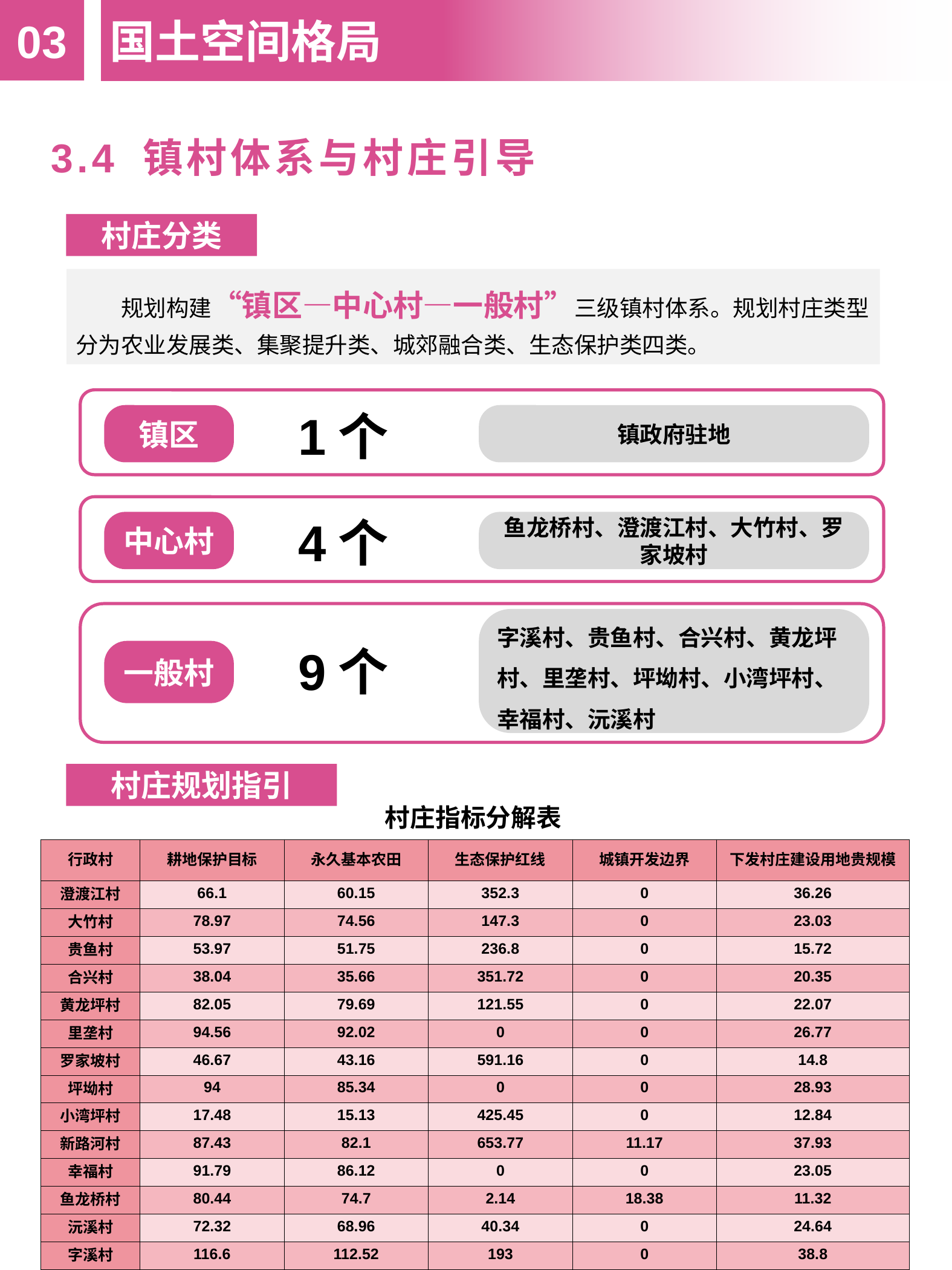

03
国土空间格局
3.4 镇村体系与村庄引导
村庄分类
规划构建“镇区—中心村—一般村”三级镇村体系。规划村庄类型分为农业发展类、集聚提升类、城郊融合类、生态保护类四类。

1个
镇区
镇政府驻地

4个
中心村
鱼龙桥村、澄渡江村、大竹村、罗家坡村

字溪村、贵鱼村、合兴村、黄龙坪村、里垄村、坪坳村、小湾坪村、幸福村、沅溪村
9个
一般村
村庄规划指引
村庄指标分解表
| 行政村 | 耕地保护目标 | 永久基本农田 | 生态保护红线 | 城镇开发边界 | 下发村庄建设用地贵规模 |
| --- | --- | --- | --- | --- | --- |
| 澄渡江村 | 66.1 | 60.15 | 352.3 | 0 | 36.26 |
| 大竹村 | 78.97 | 74.56 | 147.3 | 0 | 23.03 |
| 贵鱼村 | 53.97 | 51.75 | 236.8 | 0 | 15.72 |
| 合兴村 | 38.04 | 35.66 | 351.72 | 0 | 20.35 |
| 黄龙坪村 | 82.05 | 79.69 | 121.55 | 0 | 22.07 |
| 里垄村 | 94.56 | 92.02 | 0 | 0 | 26.77 |
| 罗家坡村 | 46.67 | 43.16 | 591.16 | 0 | 14.8 |
| 坪坳村 | 94 | 85.34 | 0 | 0 | 28.93 |
| 小湾坪村 | 17.48 | 15.13 | 425.45 | 0 | 12.84 |
| 新路河村 | 87.43 | 82.1 | 653.77 | 11.17 | 37.93 |
| 幸福村 | 91.79 | 86.12 | 0 | 0 | 23.05 |
| 鱼龙桥村 | 80.44 | 74.7 | 2.14 | 18.38 | 11.32 |
| 沅溪村 | 72.32 | 68.96 | 40.34 | 0 | 24.64 |
| 字溪村 | 116.6 | 112.52 | 193 | 0 | 38.8 |
| 合计 | 1020.42 | 961.86 | 3115.53 | 29.55 | 336.51 |